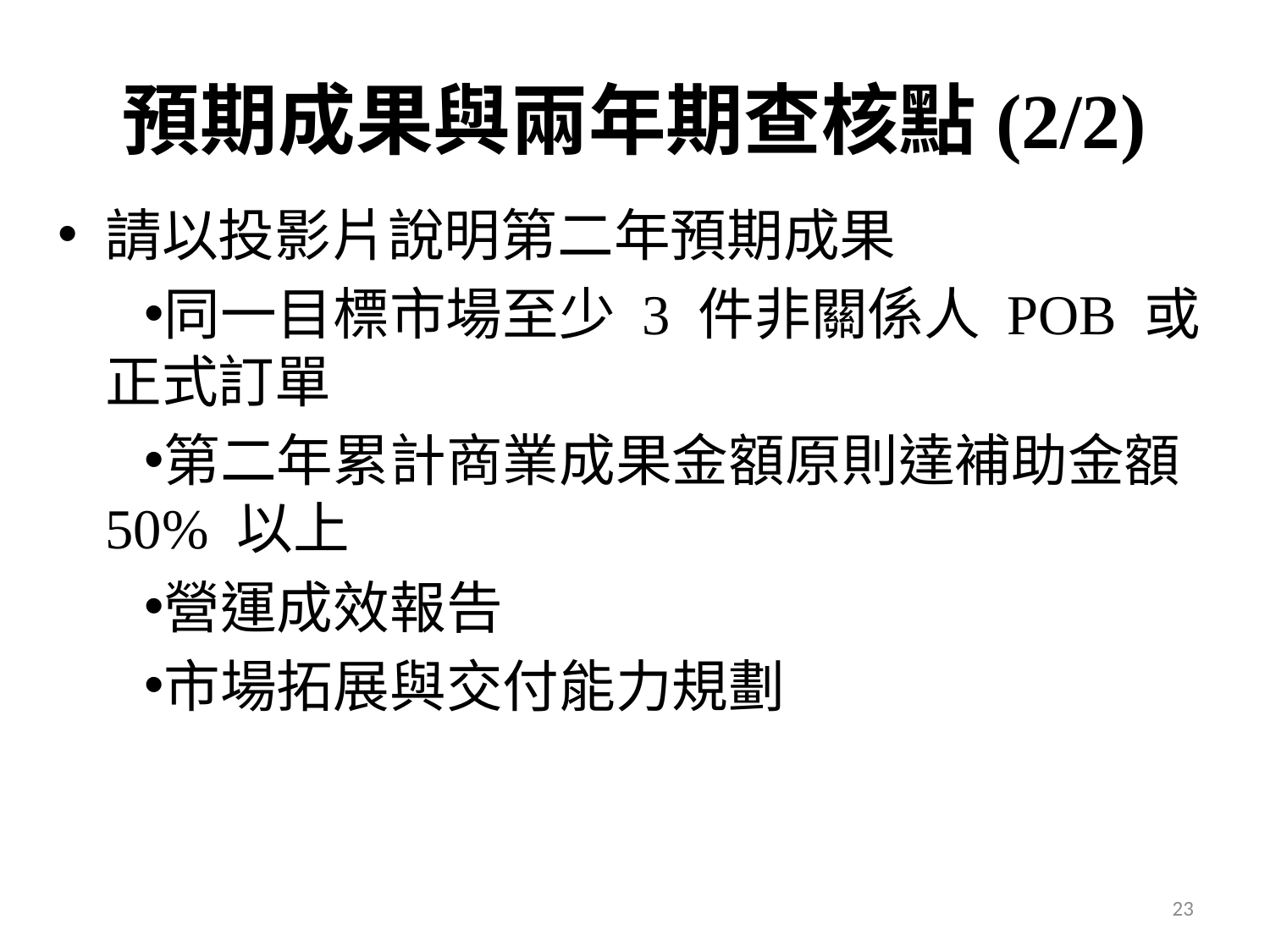

# 預期成果與兩年期查核點(2/2)
請以投影片說明第二年預期成果
同一目標市場至少 3 件非關係人 POB 或正式訂單
第二年累計商業成果金額原則達補助金額 50% 以上
營運成效報告
市場拓展與交付能力規劃
23